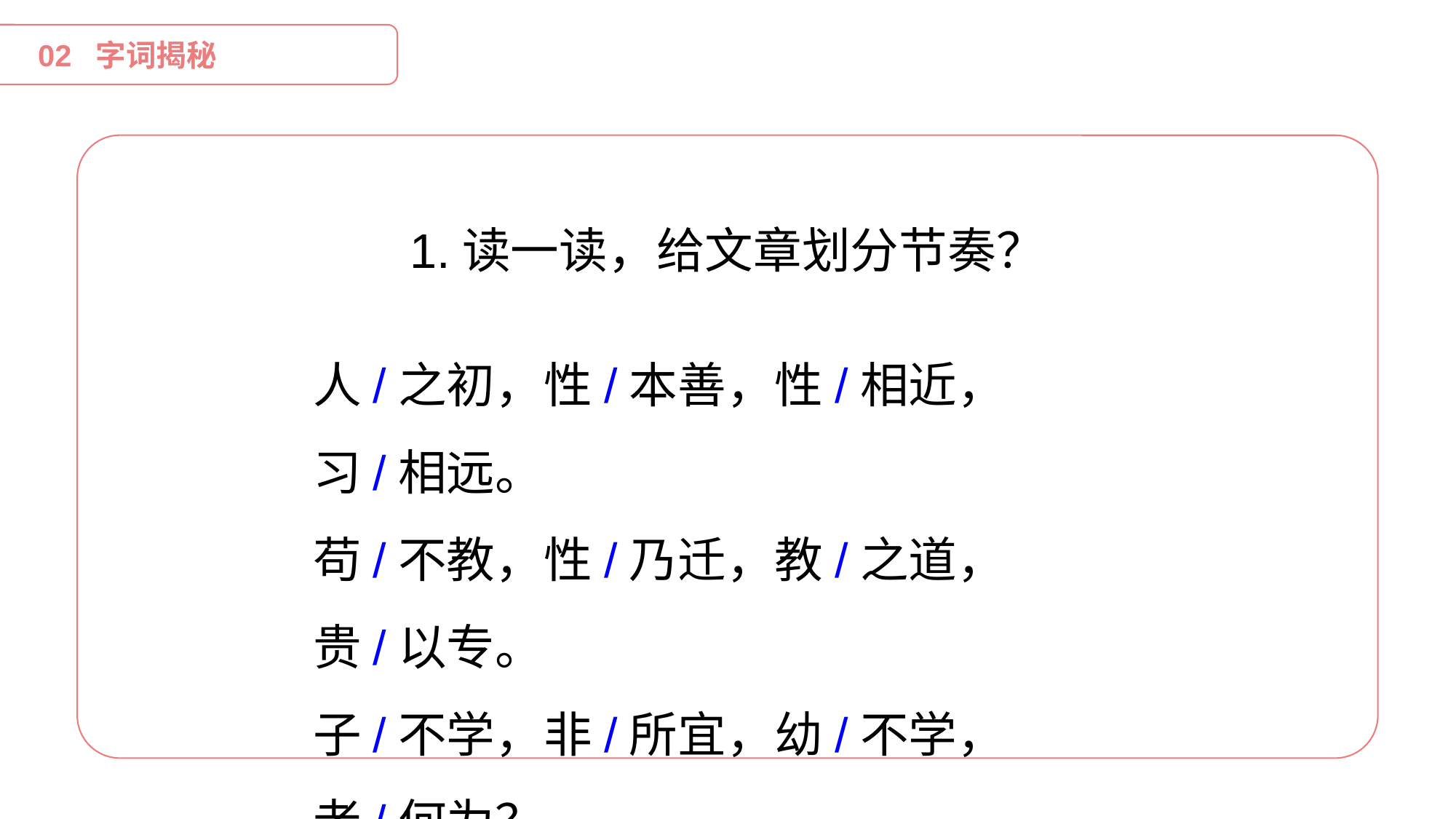

02  字词揭秘

1.读一读，给文章划分节奏？
人/之初，性/本善，性/相近，习/相远。
苟/不教，性/乃迁，教/之道，贵/以专。
子/不学，非/所宜，幼/不学，老/何为？
玉/不琢，不/成器，人/不学，不/知义。